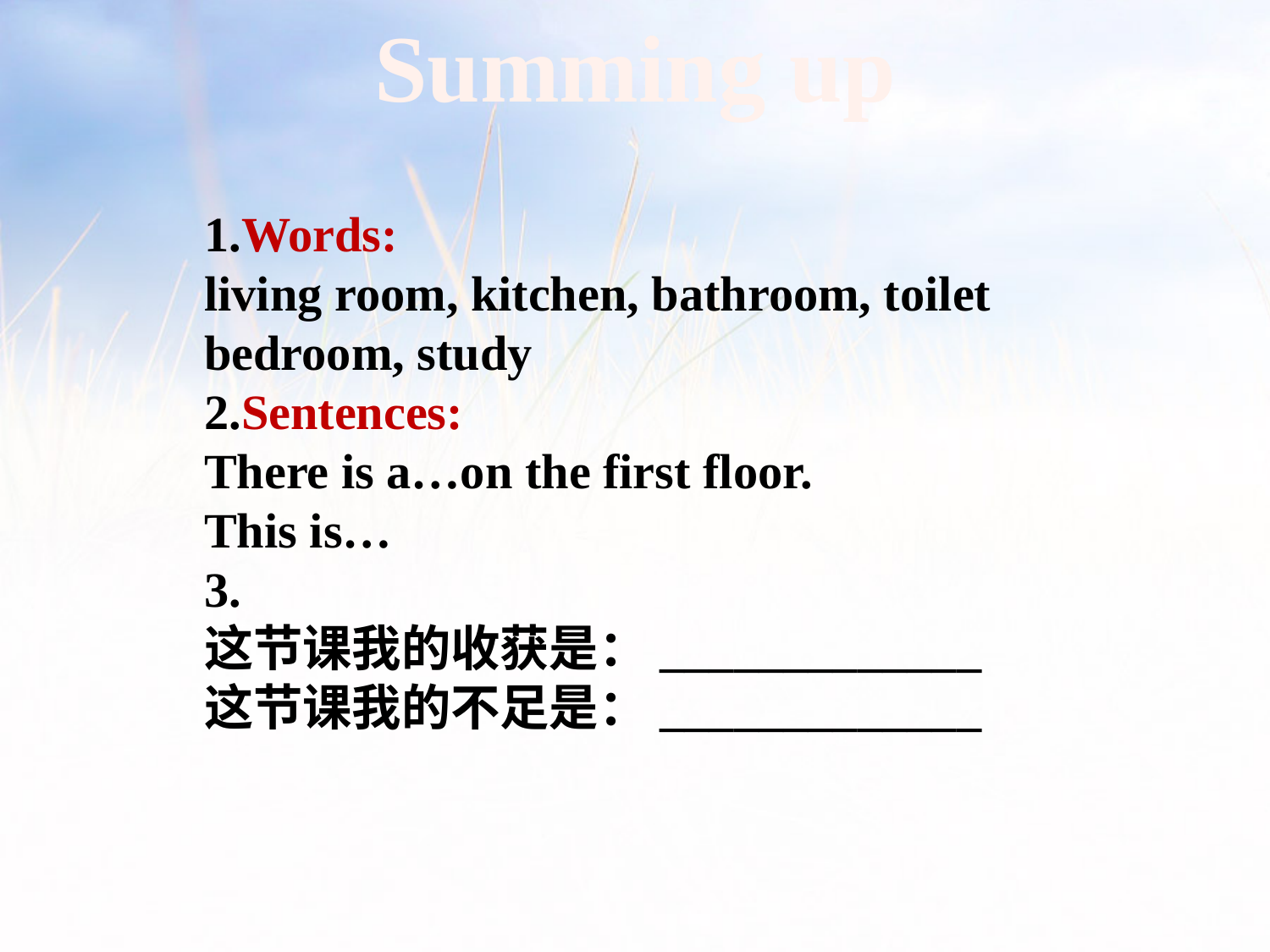

Summing up
1.Words:
living room, kitchen, bathroom, toilet
bedroom, study
2.Sentences:
There is a…on the first floor.
This is…
3.
这节课我的收获是：_____________
这节课我的不足是：_____________